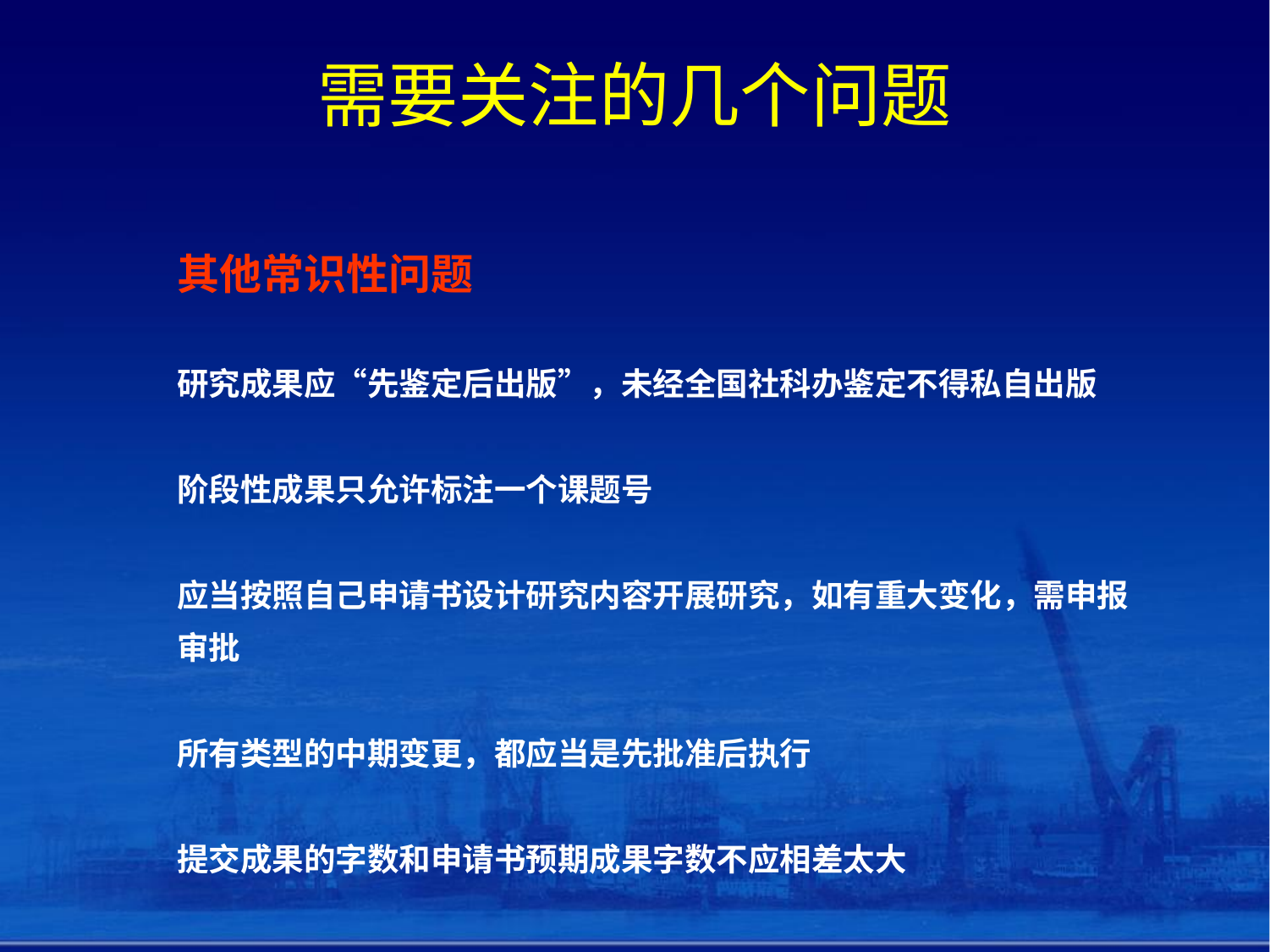

# 需要关注的几个问题
其他常识性问题

研究成果应“先鉴定后出版”，未经全国社科办鉴定不得私自出版

阶段性成果只允许标注一个课题号

应当按照自己申请书设计研究内容开展研究，如有重大变化，需申报审批

所有类型的中期变更，都应当是先批准后执行

提交成果的字数和申请书预期成果字数不应相差太大